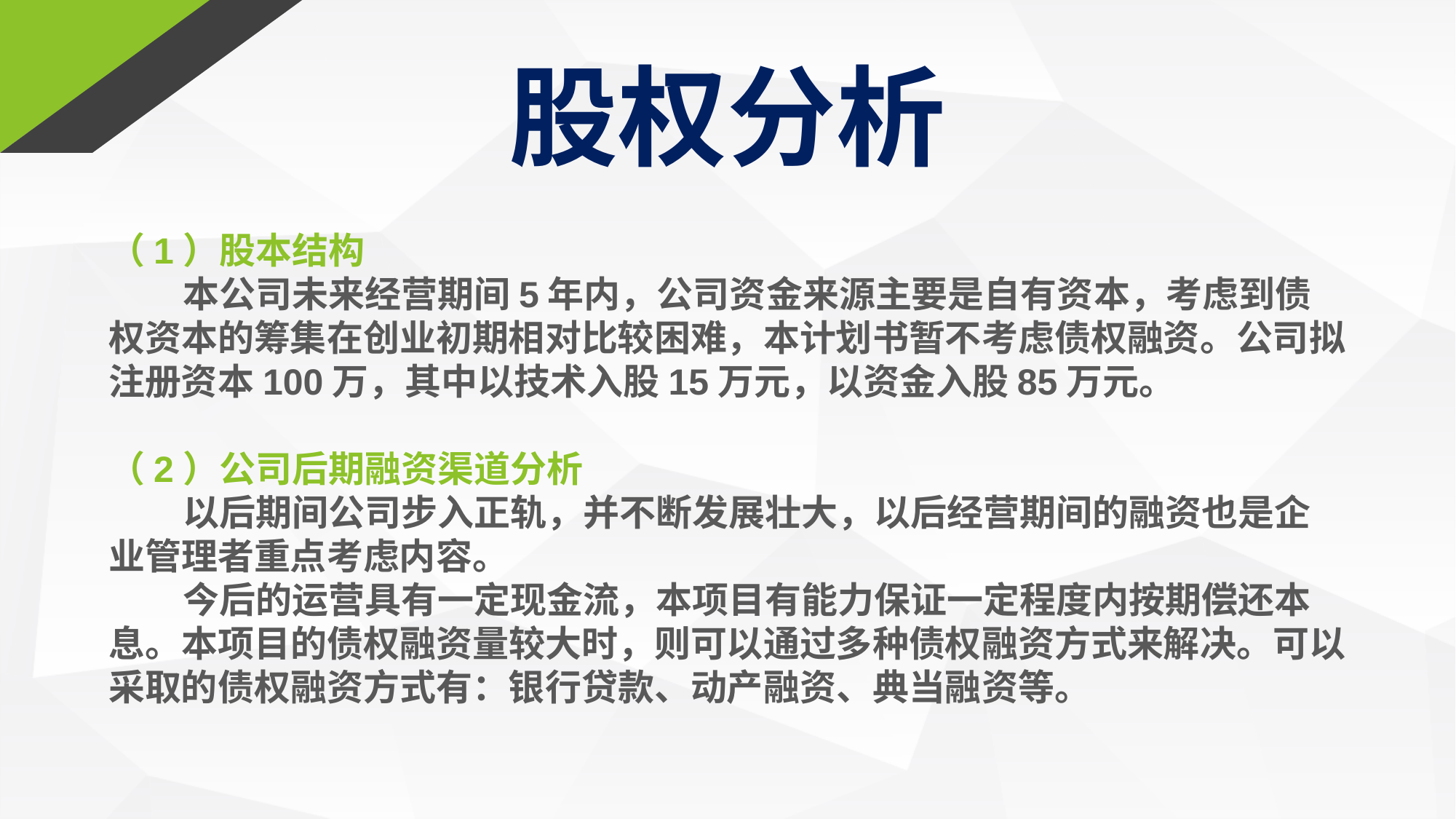

股权分析
（1）股本结构
        本公司未来经营期间5年内，公司资金来源主要是自有资本，考虑到债权资本的筹集在创业初期相对比较困难，本计划书暂不考虑债权融资。公司拟注册资本100万，其中以技术入股15万元，以资金入股85万元。

（2）公司后期融资渠道分析
        以后期间公司步入正轨，并不断发展壮大，以后经营期间的融资也是企业管理者重点考虑内容。
        今后的运营具有一定现金流，本项目有能力保证一定程度内按期偿还本息。本项目的债权融资量较大时，则可以通过多种债权融资方式来解决。可以采取的债权融资方式有：银行贷款、动产融资、典当融资等。